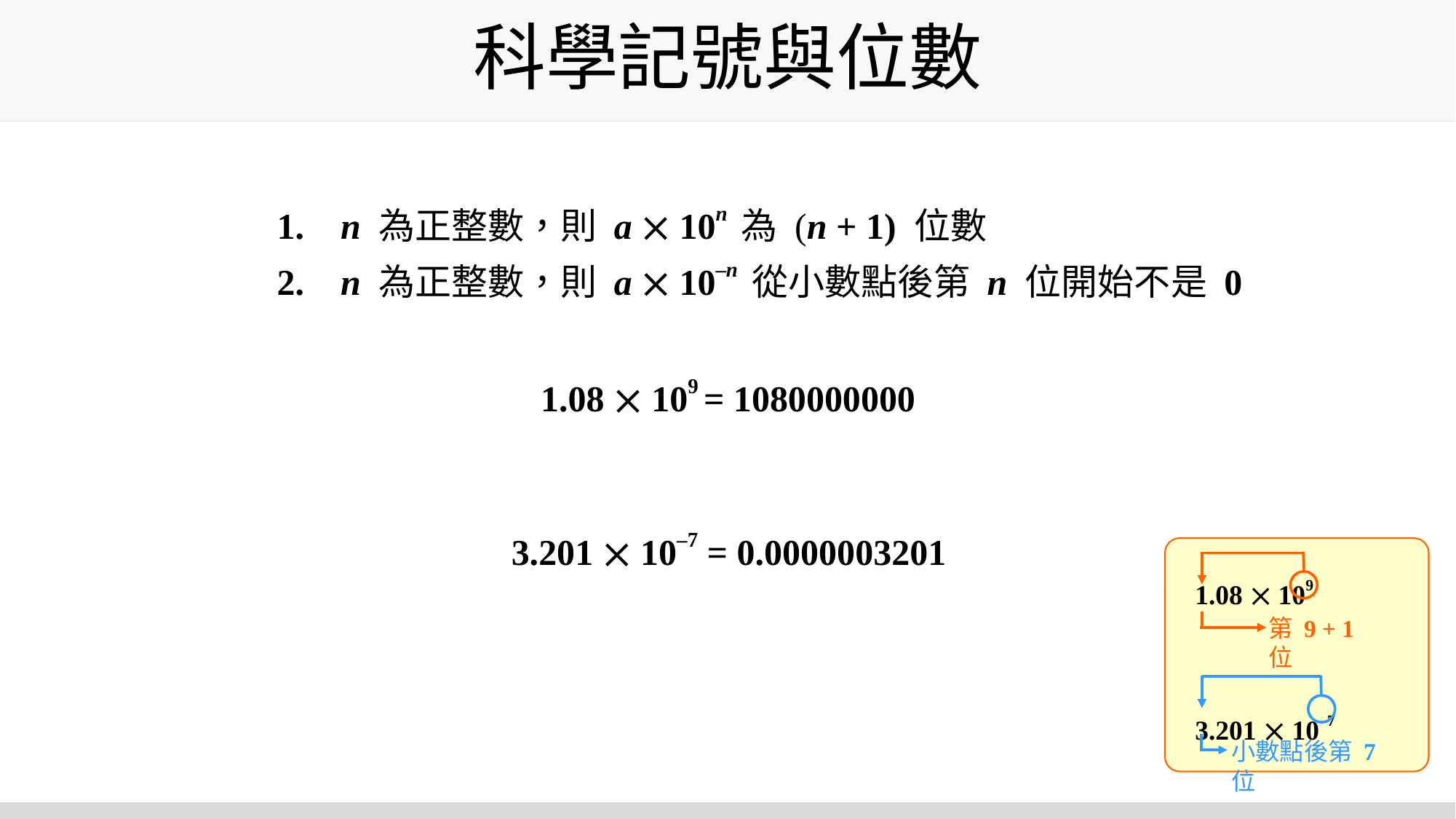

# 科學記號與位數

 n 為正整數，則 a × 10n 為 (n + 1) 位數
 n 為正整數，則 a × 10–n 從小數點後第 n 位開始不是 0
1.08 × 109 = 1080000000
3.201 × 10–7 = 0.0000003201
1.08 × 109
3.201 × 10–7

第 9 + 1 位

小數點後第 7 位